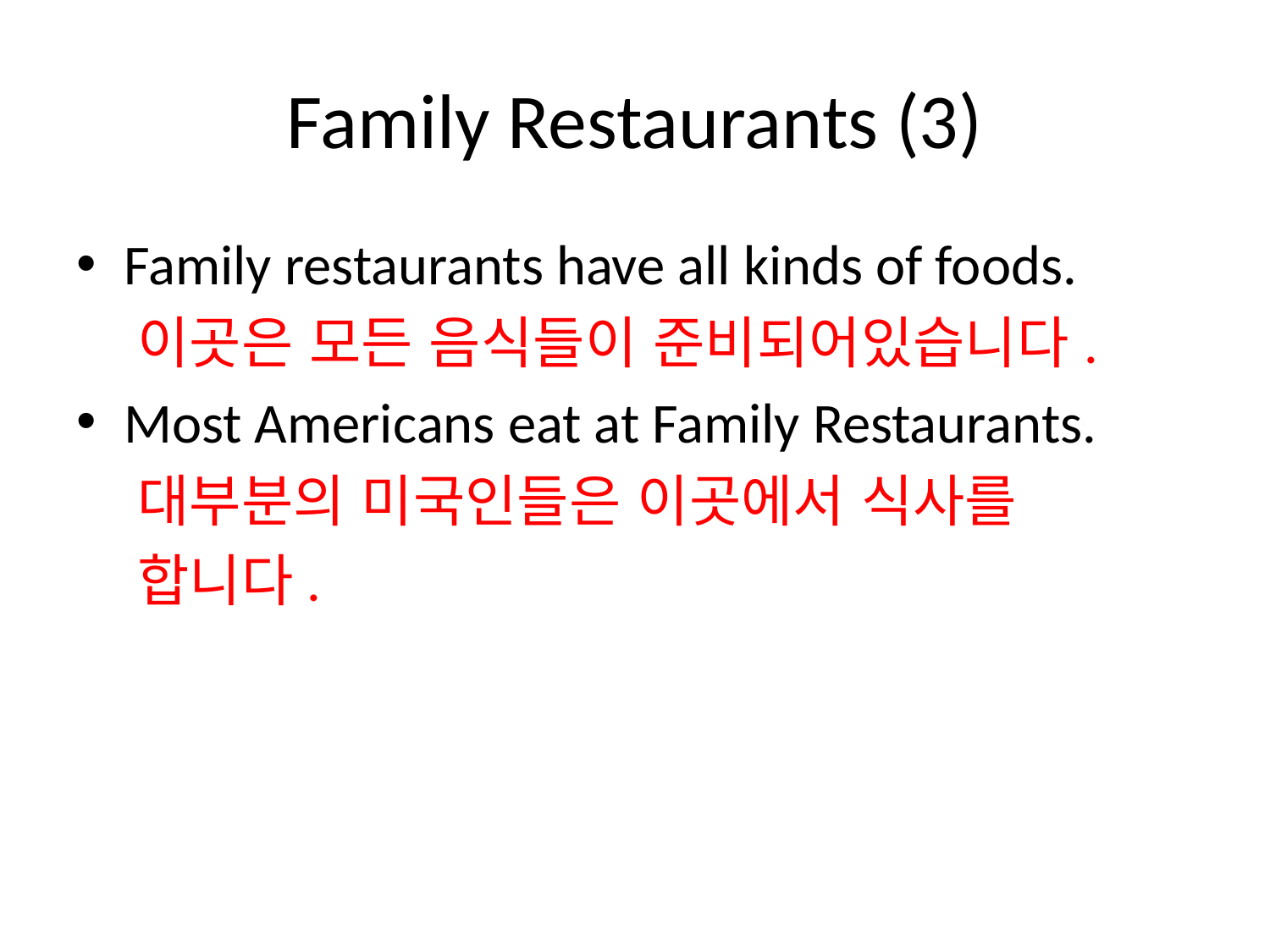

# Family Restaurants (3)
Family restaurants have all kinds of foods.
   이곳은 모든 음식들이 준비되어있습니다.
Most Americans eat at Family Restaurants.
   대부분의 미국인들은 이곳에서 식사를
   합니다.